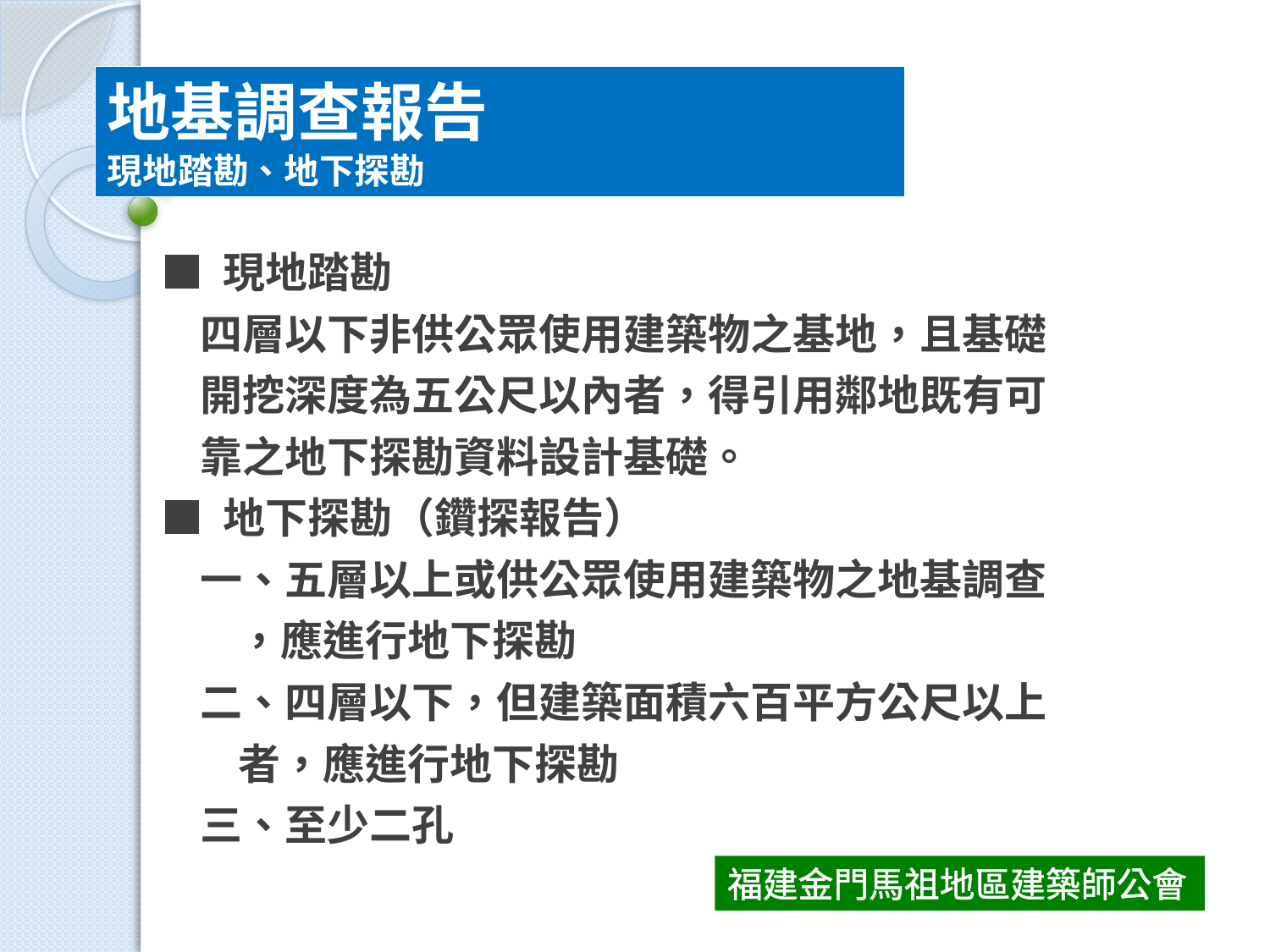

地基調查報告
現地踏勘、地下探勘
■ 現地踏勘
   四層以下非供公眾使用建築物之基地，且基礎
   開挖深度為五公尺以內者，得引用鄰地既有可
   靠之地下探勘資料設計基礎。
■ 地下探勘（鑽探報告）
   一、五層以上或供公眾使用建築物之地基調查
       ，應進行地下探勘
   二、四層以下，但建築面積六百平方公尺以上
       者，應進行地下探勘
   三、至少二孔
福建金門馬祖地區建築師公會